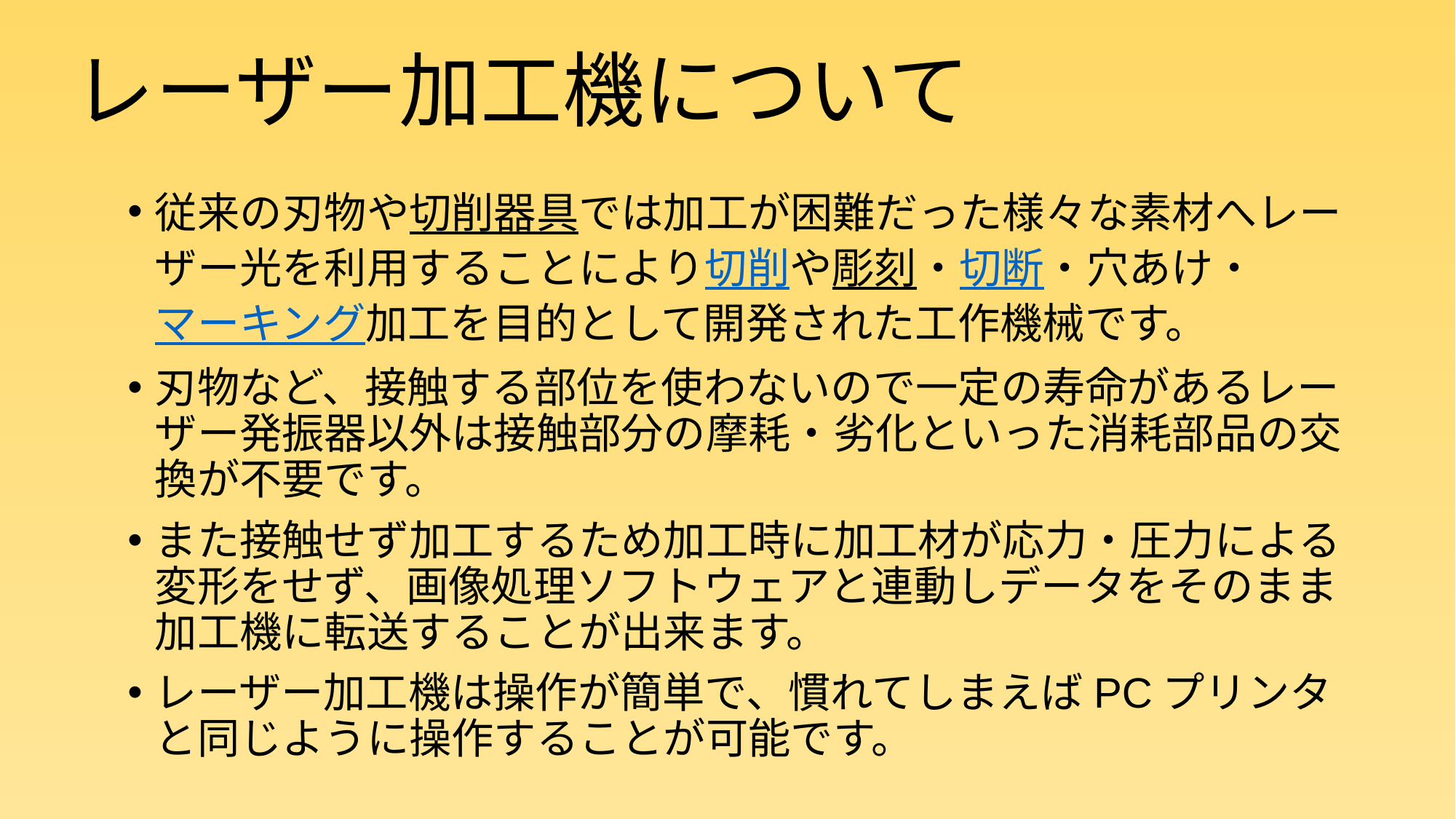

# レーザー加工機について
従来の刃物や切削器具では加工が困難だった様々な素材へレーザー光を利用することにより切削や彫刻・切断・穴あけ・マーキング加工を目的として開発された工作機械です。
刃物など、接触する部位を使わないので一定の寿命があるレーザー発振器以外は接触部分の摩耗・劣化といった消耗部品の交換が不要です。
また接触せず加工するため加工時に加工材が応力・圧力による変形をせず、画像処理ソフトウェアと連動しデータをそのまま加工機に転送することが出来ます。
レーザー加工機は操作が簡単で、慣れてしまえばPCプリンタと同じように操作することが可能です。